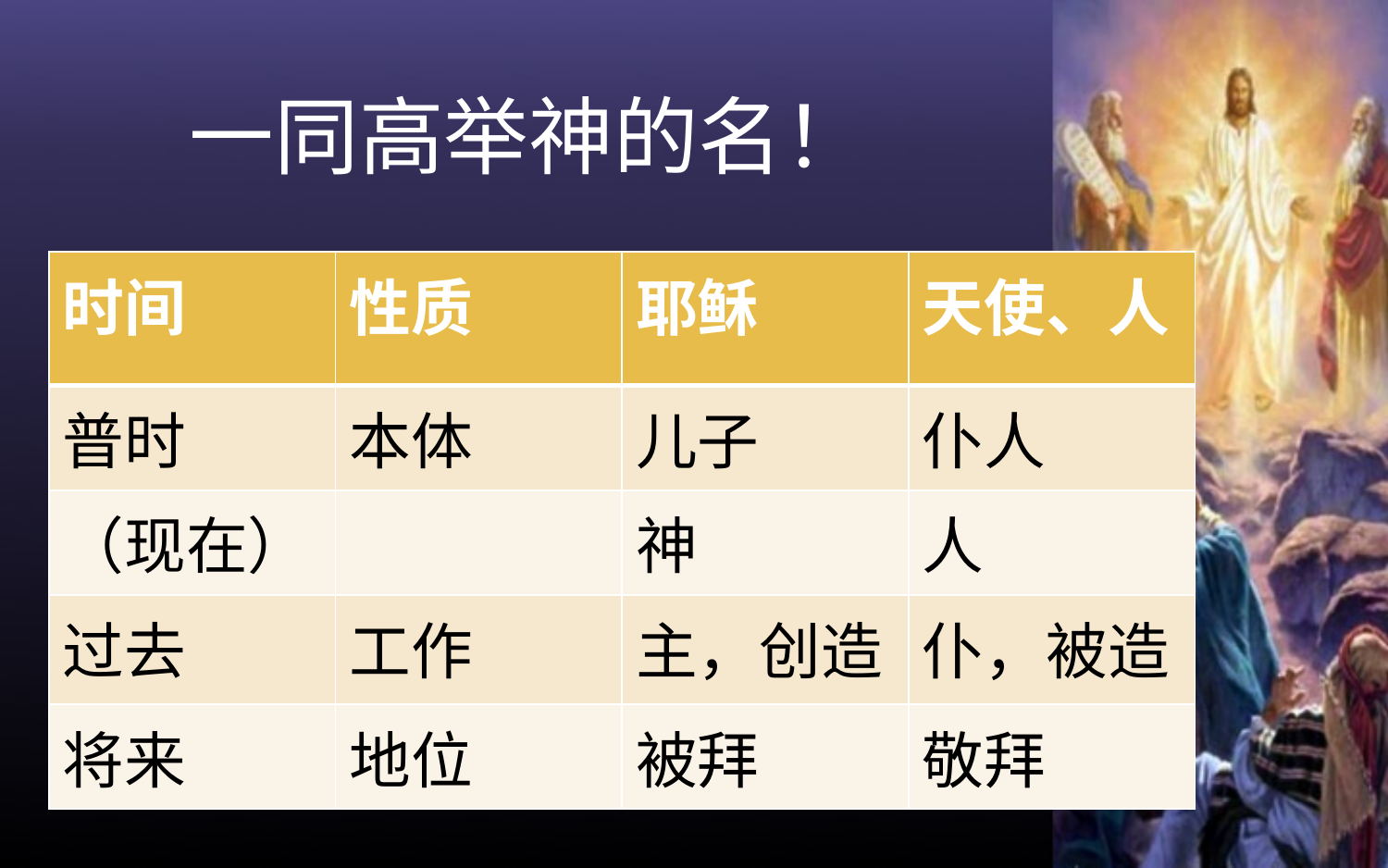

一同高举神的名！
| 时间 | 性质 | 耶稣 | 天使、人 |
| --- | --- | --- | --- |
| 普时 | 本体 | 儿子 | 仆人 |
| （现在） |  | 神 | 人 |
| 过去 | 工作 | 主，创造 | 仆，被造 |
| 将来 | 地位 | 被拜 | 敬拜 |